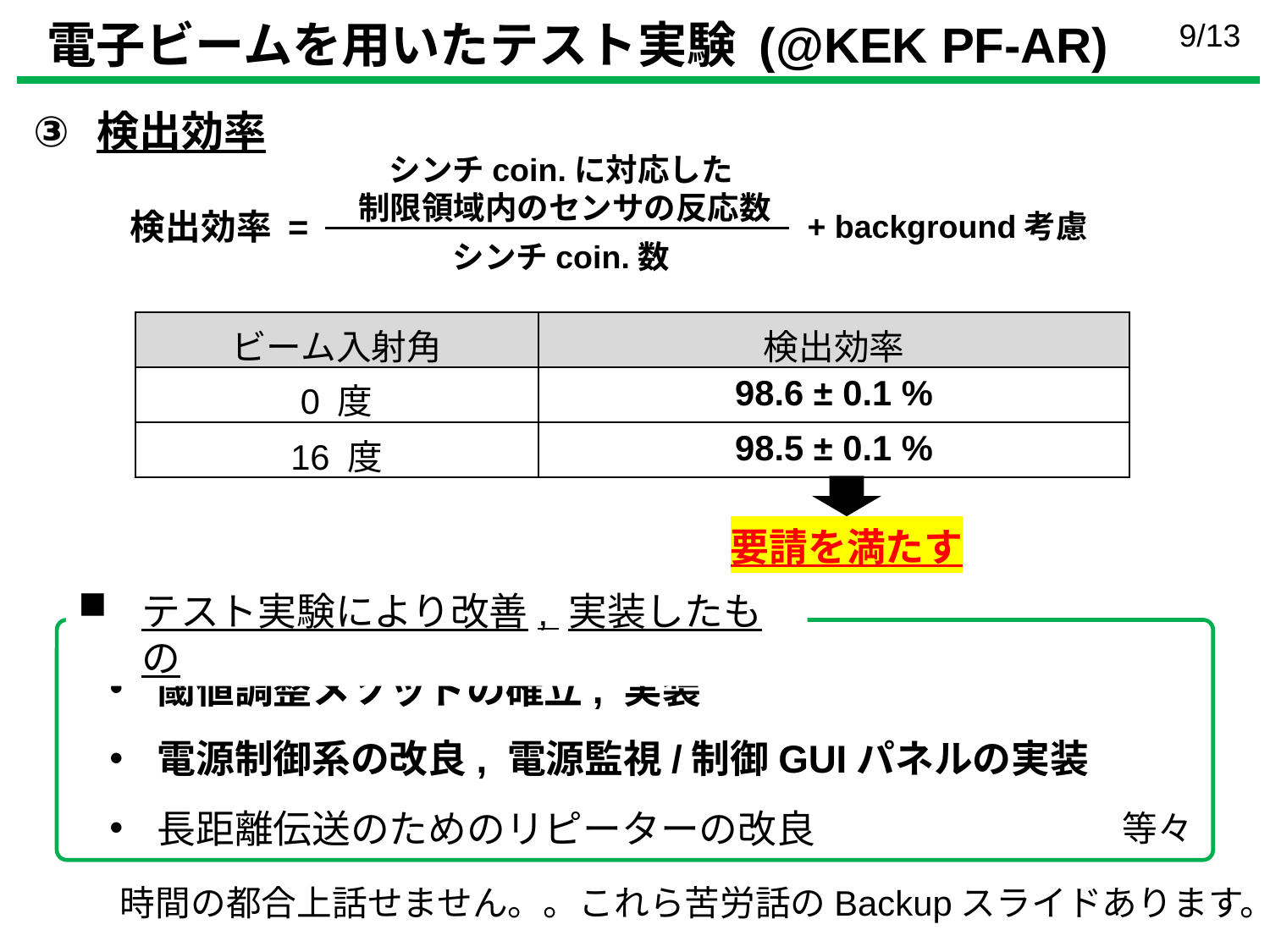

電子ビームを用いたテスト実験 (@KEK PF-AR)
9/13
検出効率
シンチcoin.に対応した
制限領域内のセンサの反応数
+ background考慮
シンチcoin.数
検出効率 =
| ビーム入射角 | 検出効率 |
| --- | --- |
| 0 度 | 98.6 ± 0.1 % |
| 16 度 | 98.5 ± 0.1 % |

要請を満たす
テスト実験により改善, 実装したもの

閾値調整メソッドの確立, 実装
電源制御系の改良, 電源監視/制御GUIパネルの実装
長距離伝送のためのリピーターの改良
等々
時間の都合上話せません。。これら苦労話のBackupスライドあります。